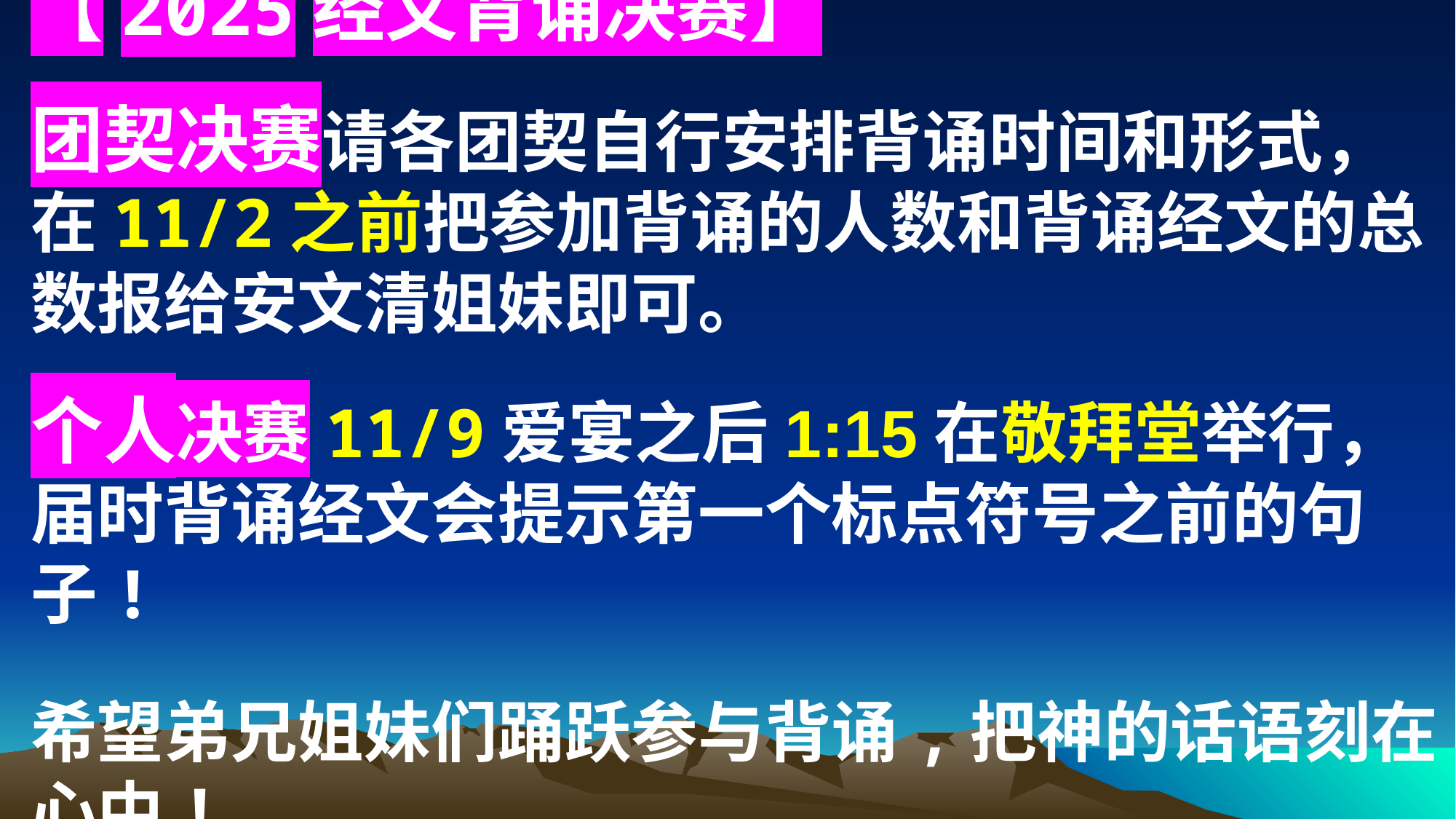

# 【2025经文背诵决赛】 团契决赛请各团契自行安排背诵时间和形式，在11/2之前把参加背诵的人数和背诵经文的总数报给安文清姐妹即可。 个人决赛11/9爱宴之后1:15在敬拜堂举行，届时背诵经文会提示第一个标点符号之前的句子! 希望弟兄姐妹们踊跃参与背诵,把神的话语刻在心中!